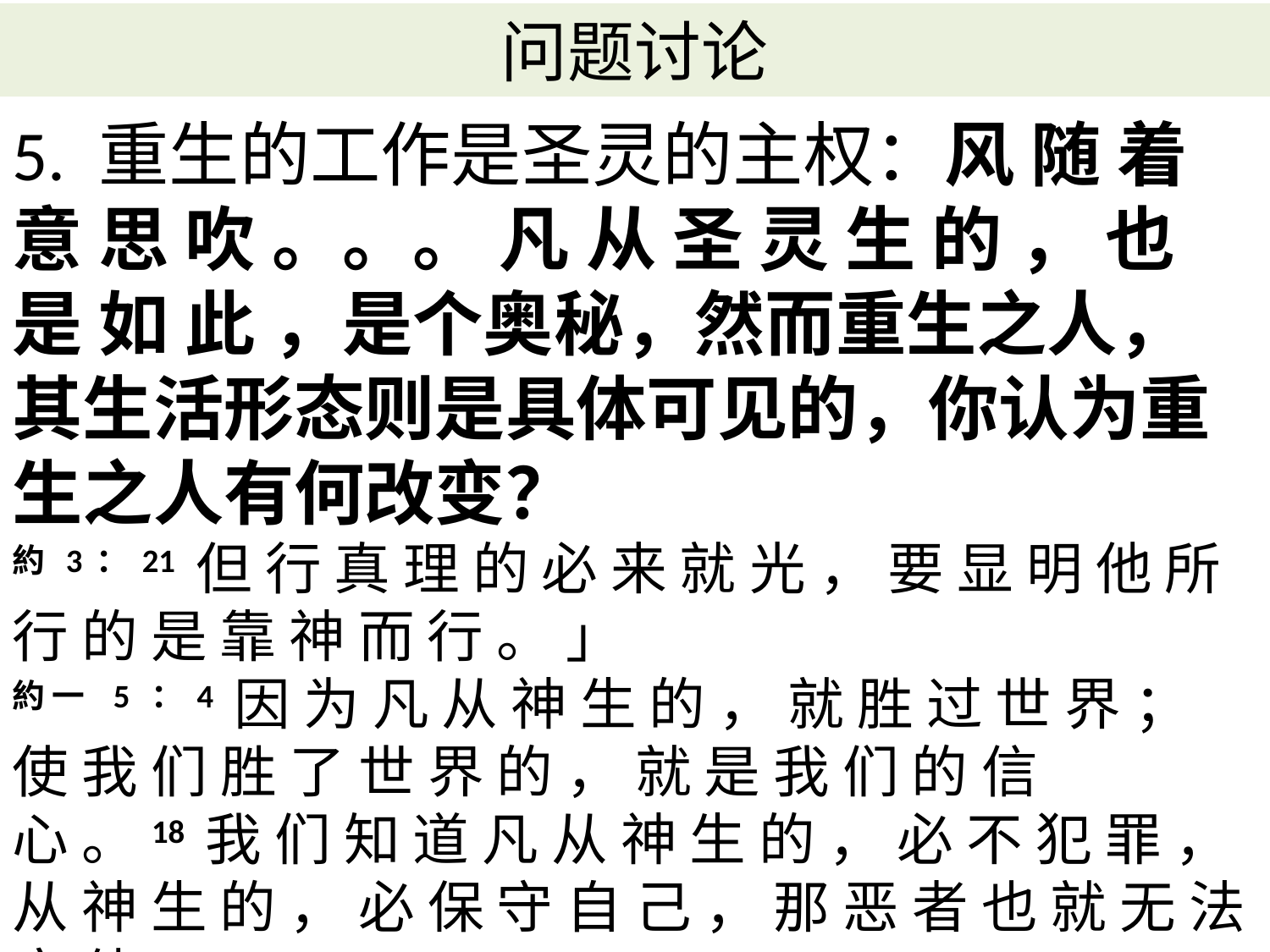

# 问题讨论
5. 重生的工作是圣灵的主权：风 随 着 意 思 吹 。。。 凡 从 圣 灵 生 的 ， 也 是 如 此 ，是个奥秘，然而重生之人，其生活形态则是具体可见的，你认为重生之人有何改变？
約 3：21 但 行 真 理 的 必 来 就 光 ， 要 显 明 他 所 行 的 是 靠 神 而 行 。 」
約 一  5 ：4 因 为 凡 从 神 生 的 ， 就 胜 过 世 界 ； 使 我 们 胜 了 世 界 的 ， 就 是 我 们 的 信 心 。18 我 们 知 道 凡 从 神 生 的 ， 必 不 犯 罪 ， 从 神 生 的 ， 必 保 守 自 己 ， 那 恶 者 也 就 无 法 害 他 。